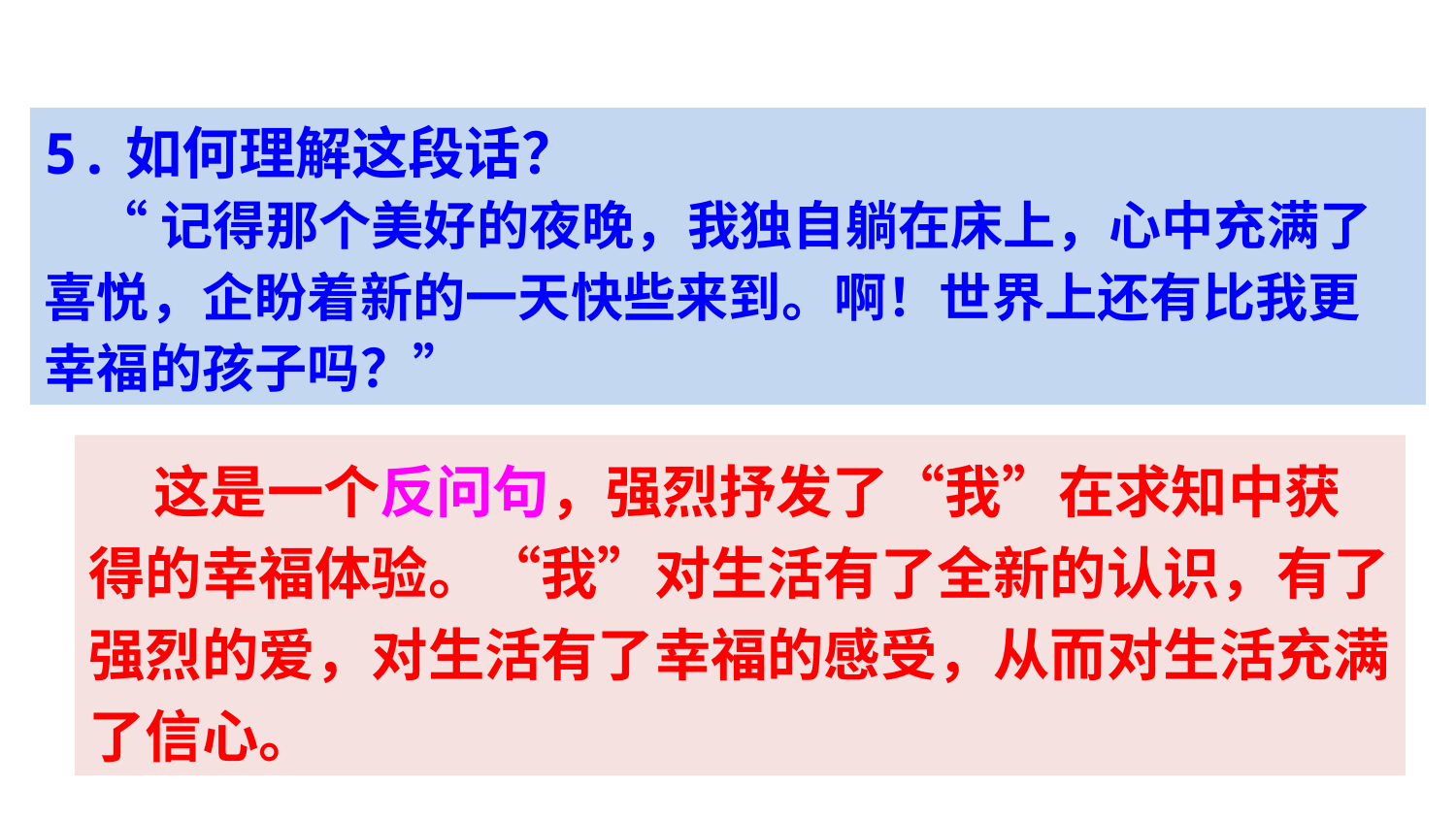

5.如何理解这段话？
    “记得那个美好的夜晚，我独自躺在床上，心中充满了喜悦，企盼着新的一天快些来到。啊！世界上还有比我更幸福的孩子吗？”
    这是一个反问句，强烈抒发了“我”在求知中获得的幸福体验。“我”对生活有了全新的认识，有了强烈的爱，对生活有了幸福的感受，从而对生活充满了信心。